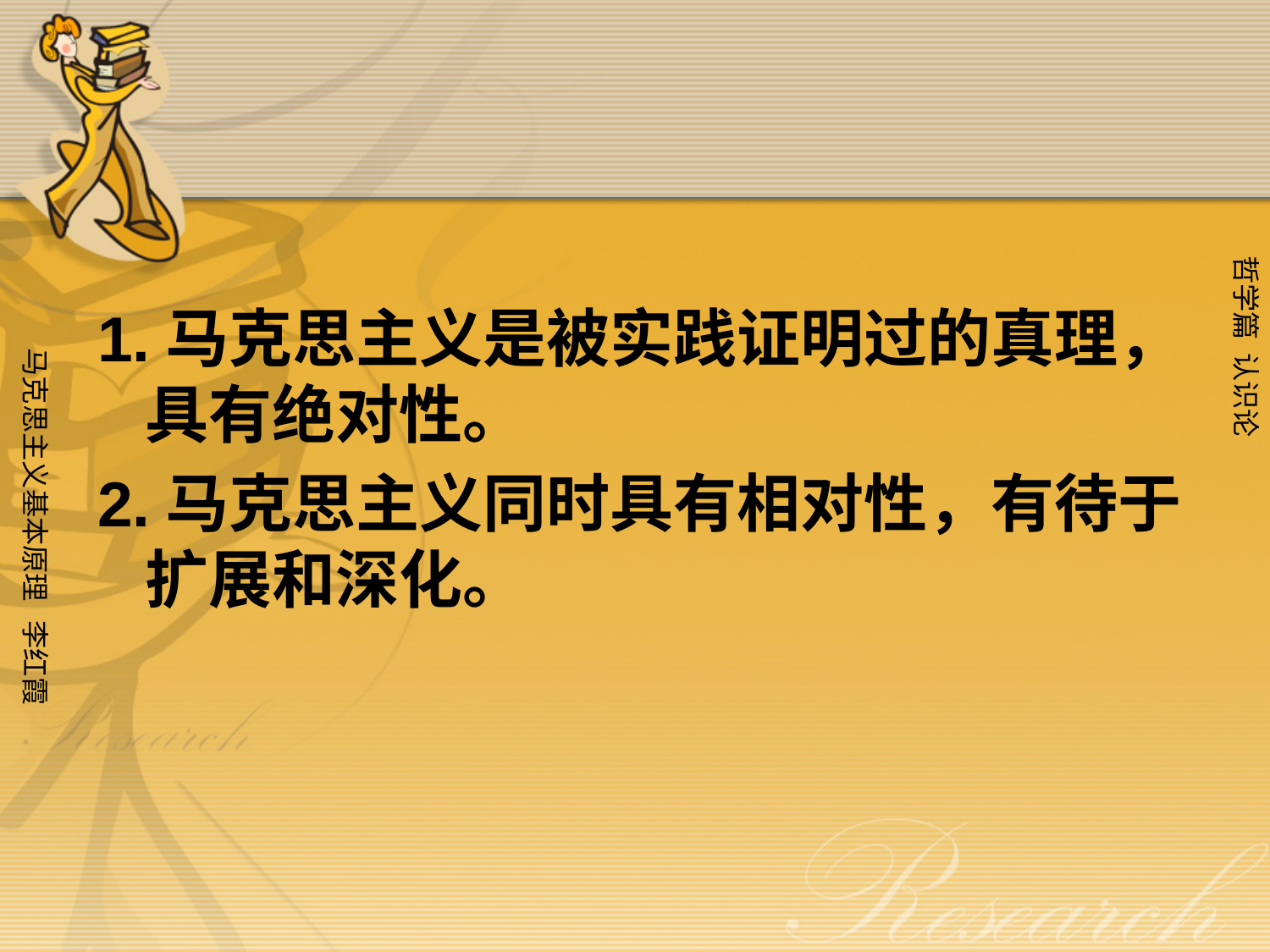

1.马克思主义是被实践证明过的真理，具有绝对性。
2.马克思主义同时具有相对性，有待于扩展和深化。